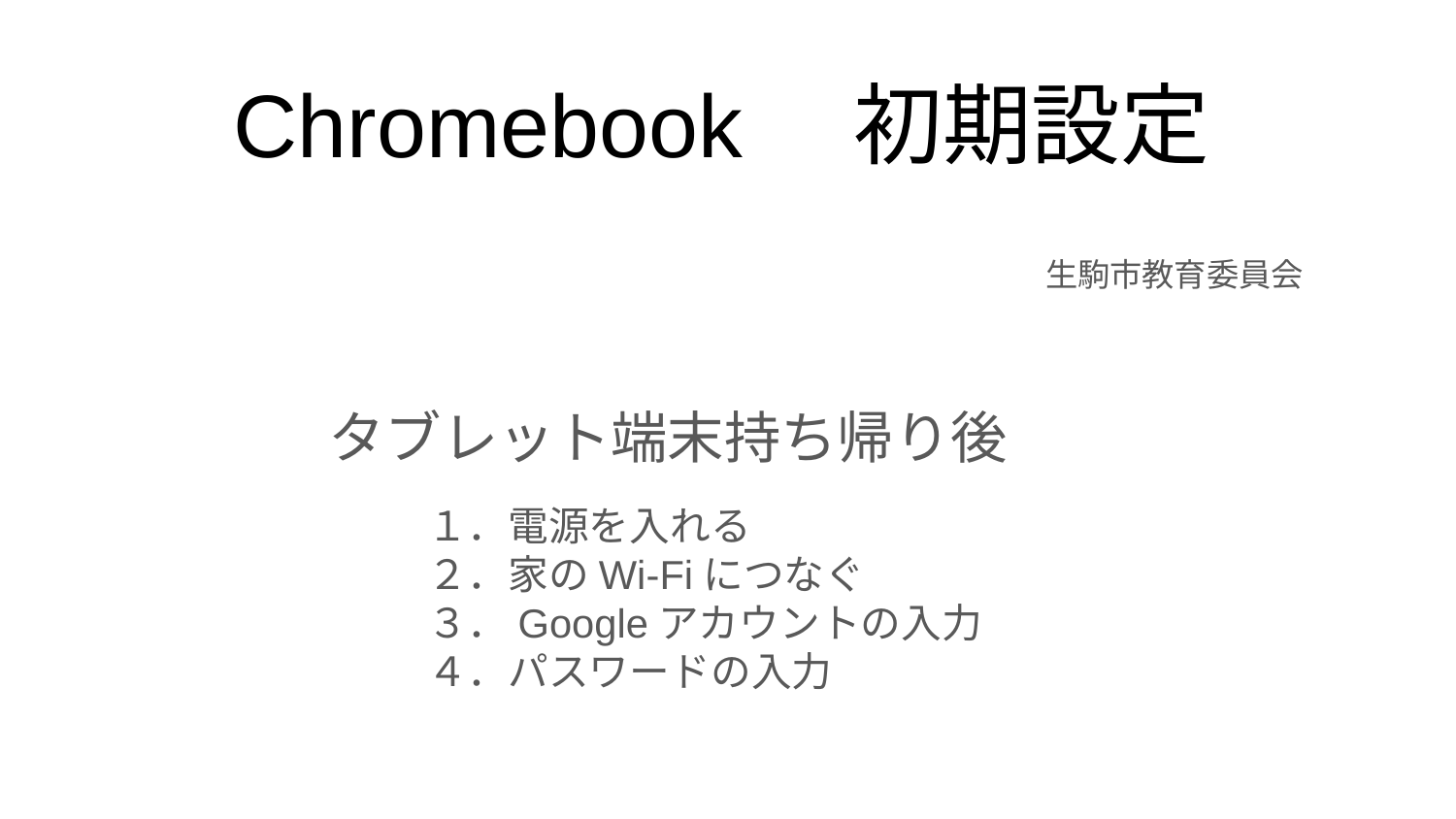

# Chromebook　初期設定
生駒市教育委員会
タブレット端末持ち帰り後
１．電源を入れる
２．家のWi-Fiにつなぐ
３．Googleアカウントの入力
４．パスワードの入力